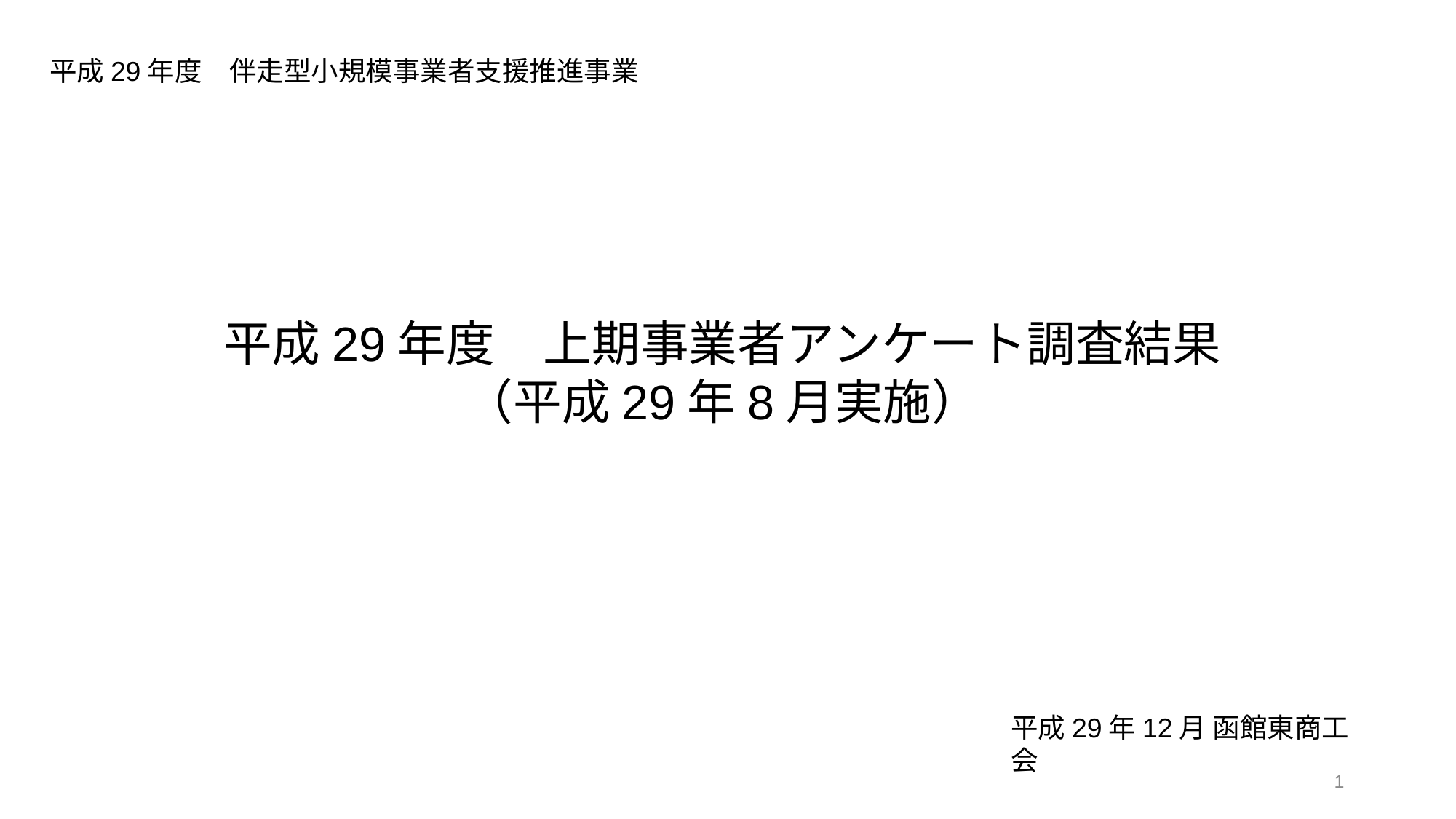

平成29年度　伴走型小規模事業者支援推進事業
平成29年度　上期事業者アンケート調査結果
（平成29年8月実施）
平成29年12月 函館東商工会
1